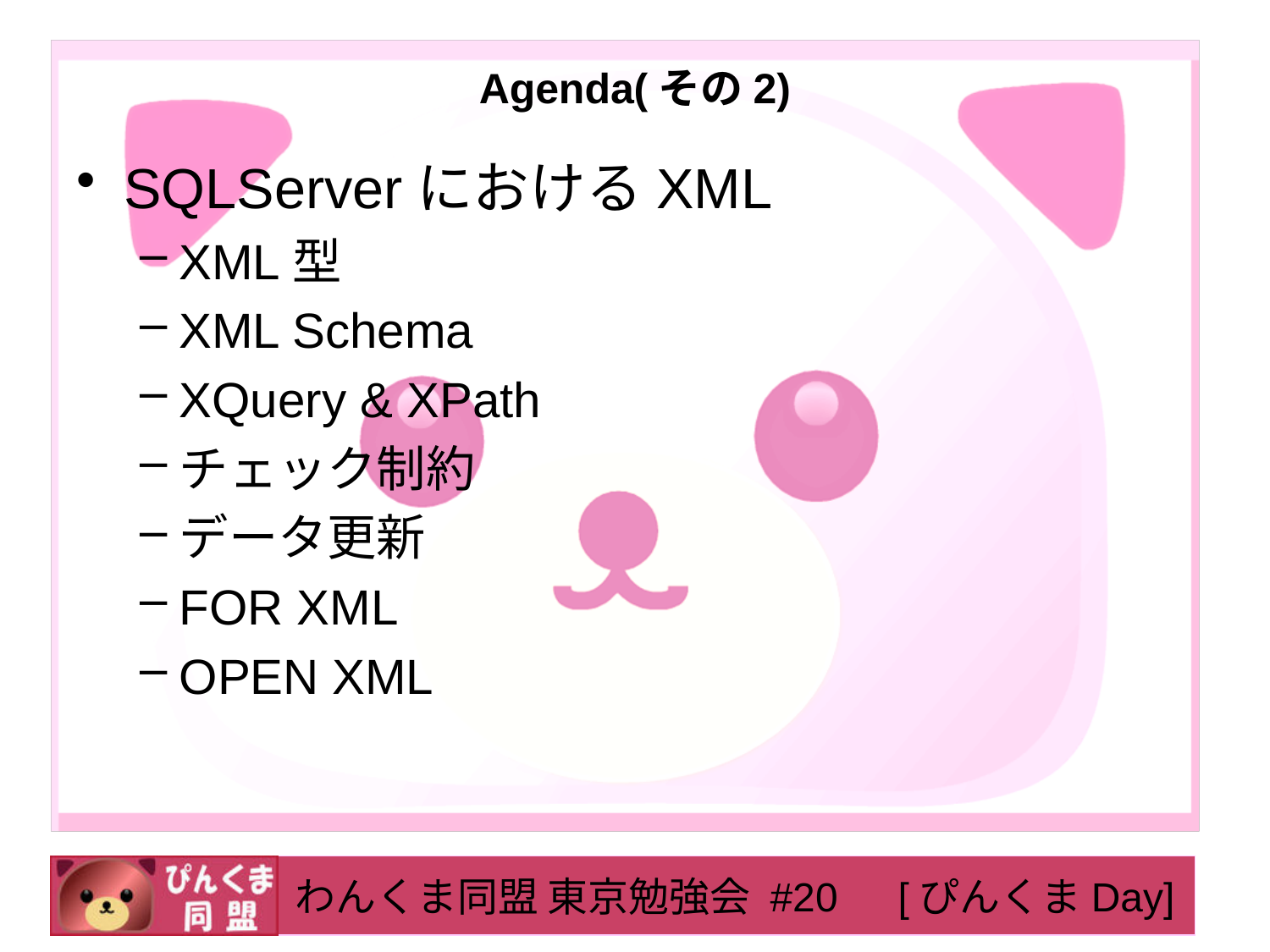

# Agenda(その2)
SQLServerにおけるXML
XML型
XML Schema
XQuery & XPath
チェック制約
データ更新
FOR XML
OPEN XML